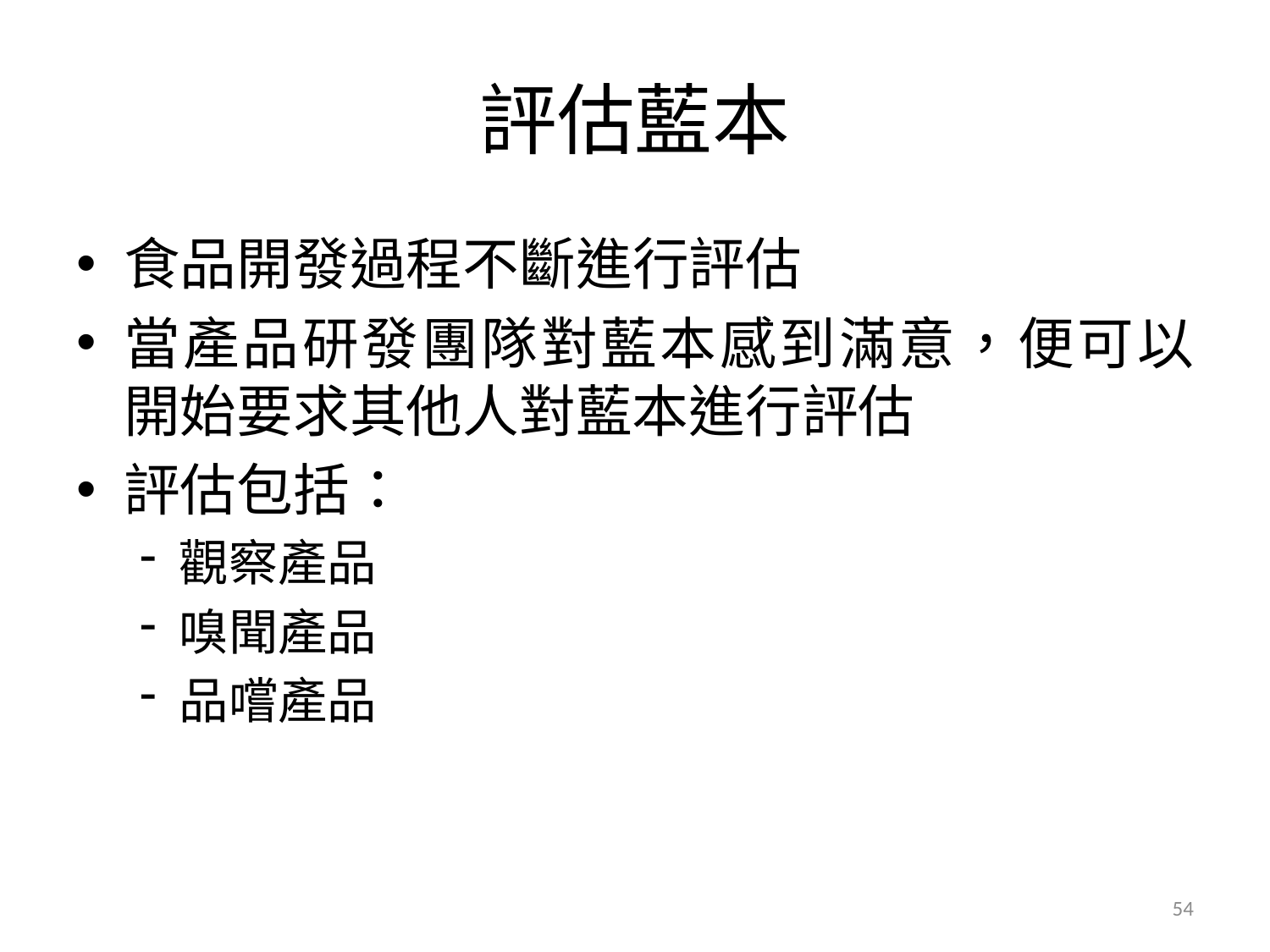

# 評估藍本
食品開發過程不斷進行評估
當產品研發團隊對藍本感到滿意，便可以開始要求其他人對藍本進行評估
評估包括：
觀察產品
嗅聞產品
品嚐產品
54